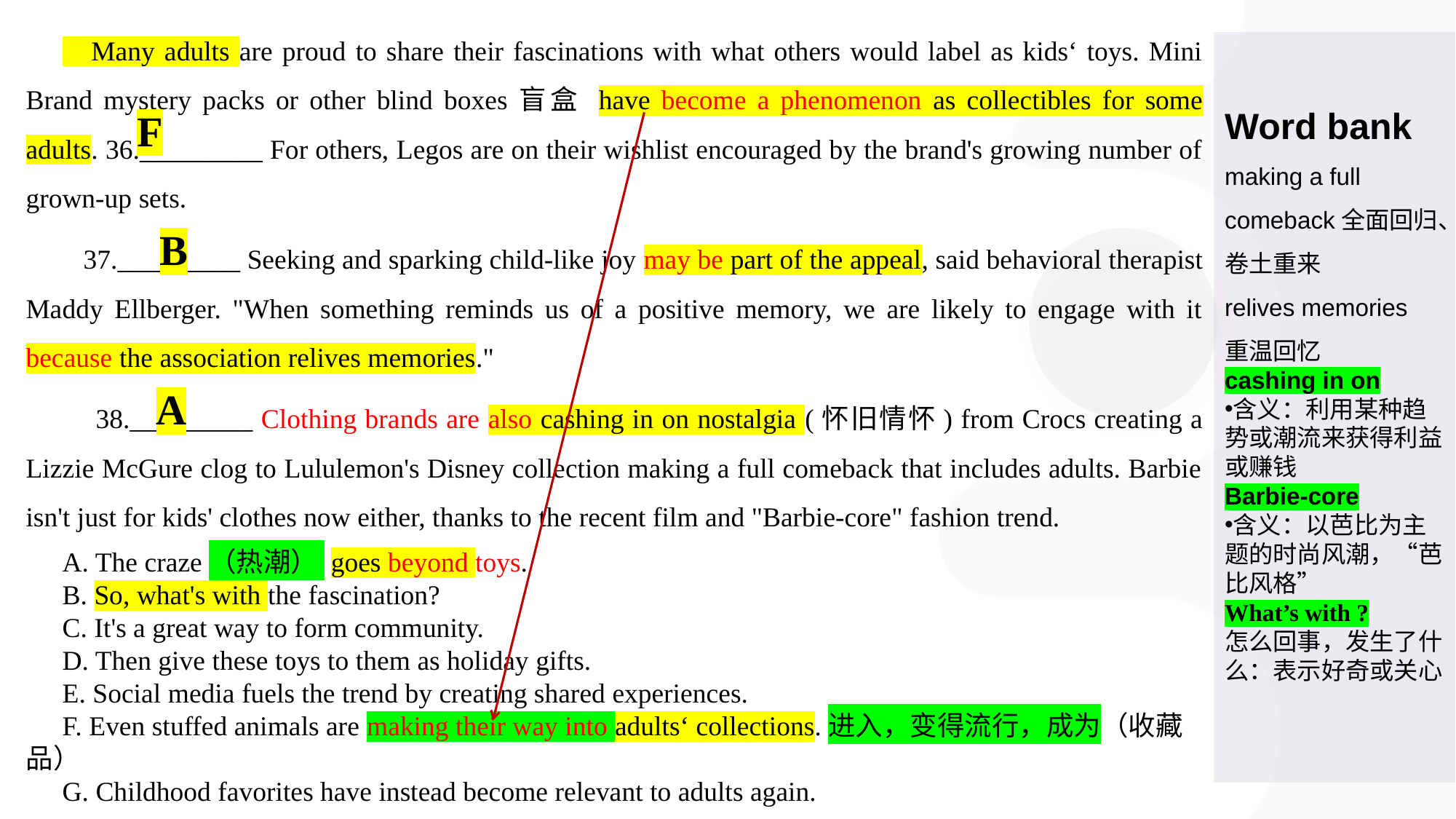

Many adults are proud to share their fascinations with what others would label as kids‘ toys. Mini Brand mystery packs or other blind boxes盲盒 have become a phenomenon as collectibles for some adults. 36._________ For others, Legos are on their wishlist encouraged by the brand's growing number of grown-up sets.
   37._________ Seeking and sparking child-like joy may be part of the appeal, said behavioral therapist Maddy Ellberger. "When something reminds us of a positive memory, we are likely to engage with it because the association relives memories."
    38._________ Clothing brands are also cashing in on nostalgia (怀旧情怀) from Crocs creating a Lizzie McGure clog to Lululemon's Disney collection making a full comeback that includes adults. Barbie isn't just for kids' clothes now either, thanks to the recent film and "Barbie-core" fashion trend.
A. The craze（热潮） goes beyond toys.
B. So, what's with the fascination?
C. It's a great way to form community.
D. Then give these toys to them as holiday gifts.
E. Social media fuels the trend by creating shared experiences.
F. Even stuffed animals are making their way into adults‘ collections.进入，变得流行，成为（收藏品）
G. Childhood favorites have instead become relevant to adults again.

Word bank
making a full comeback全面回归、卷土重来
relives memories
重温回忆
cashing in on
含义：利用某种趋势或潮流来获得利益或赚钱
Barbie-core
含义：以芭比为主题的时尚风潮，“芭比风格”
What’s with ?
怎么回事，发生了什么：表示好奇或关心

F
B
A